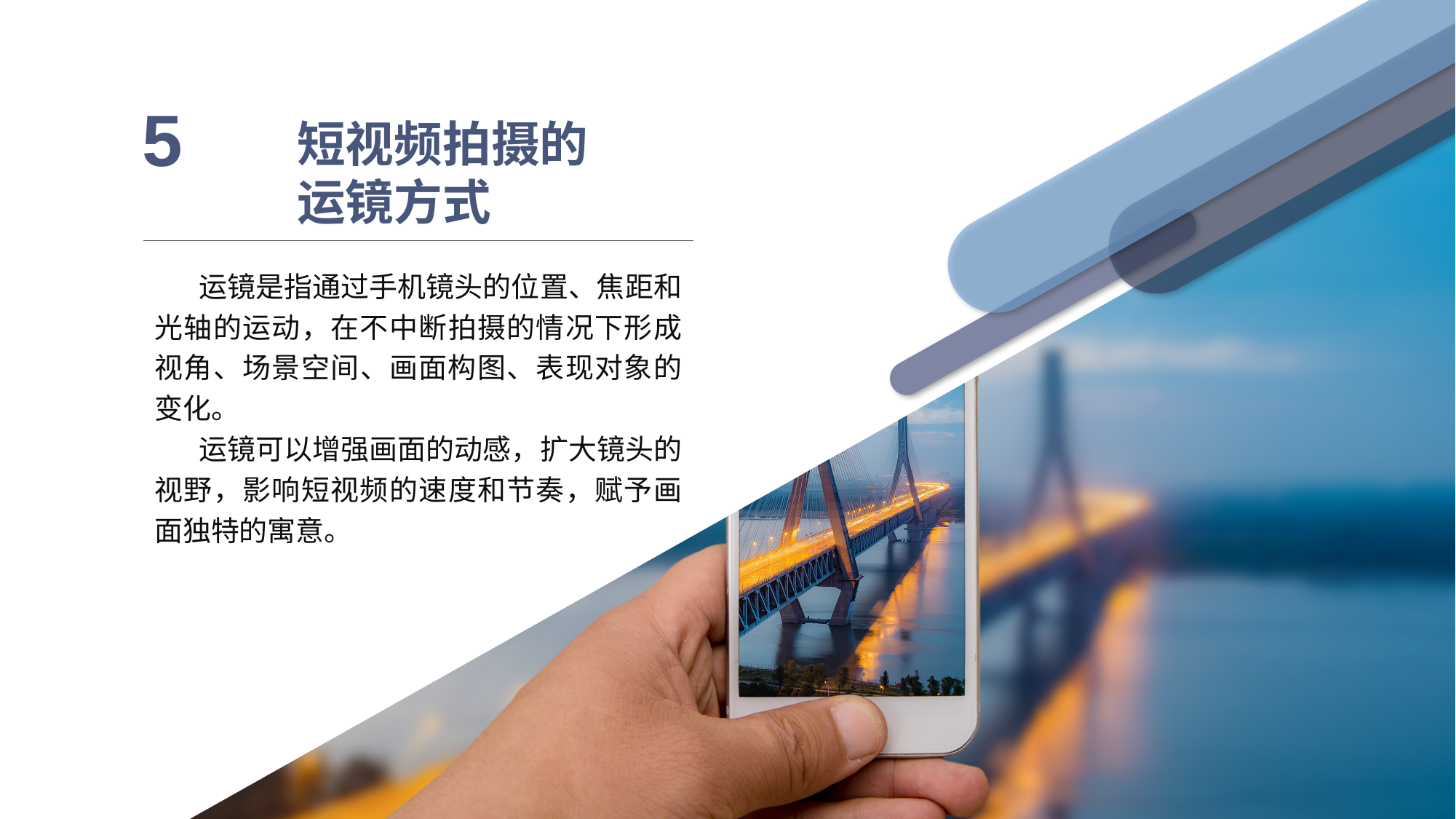

5
短视频拍摄的
运镜方式
运镜是指通过手机镜头的位置、焦距和光轴的运动，在不中断拍摄的情况下形成视角、场景空间、画面构图、表现对象的变化。
运镜可以增强画面的动感，扩大镜头的视野，影响短视频的速度和节奏，赋予画面独特的寓意。